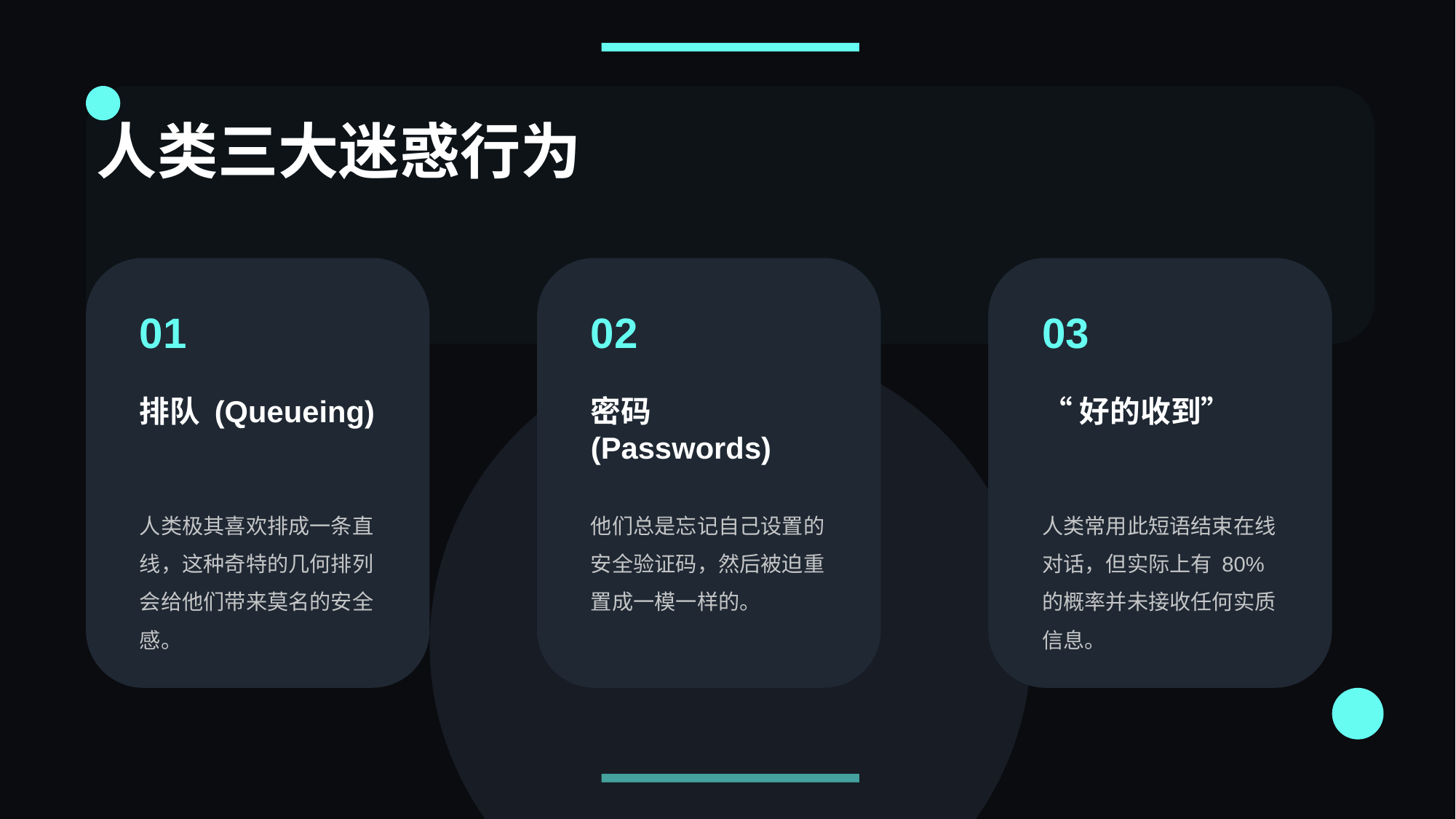

人类三大迷惑行为

01
02
03

排队 (Queueing)
密码 (Passwords)
“好的收到”
人类极其喜欢排成一条直线，这种奇特的几何排列会给他们带来莫名的安全感。
他们总是忘记自己设置的安全验证码，然后被迫重置成一模一样的。
人类常用此短语结束在线对话，但实际上有 80% 的概率并未接收任何实质信息。